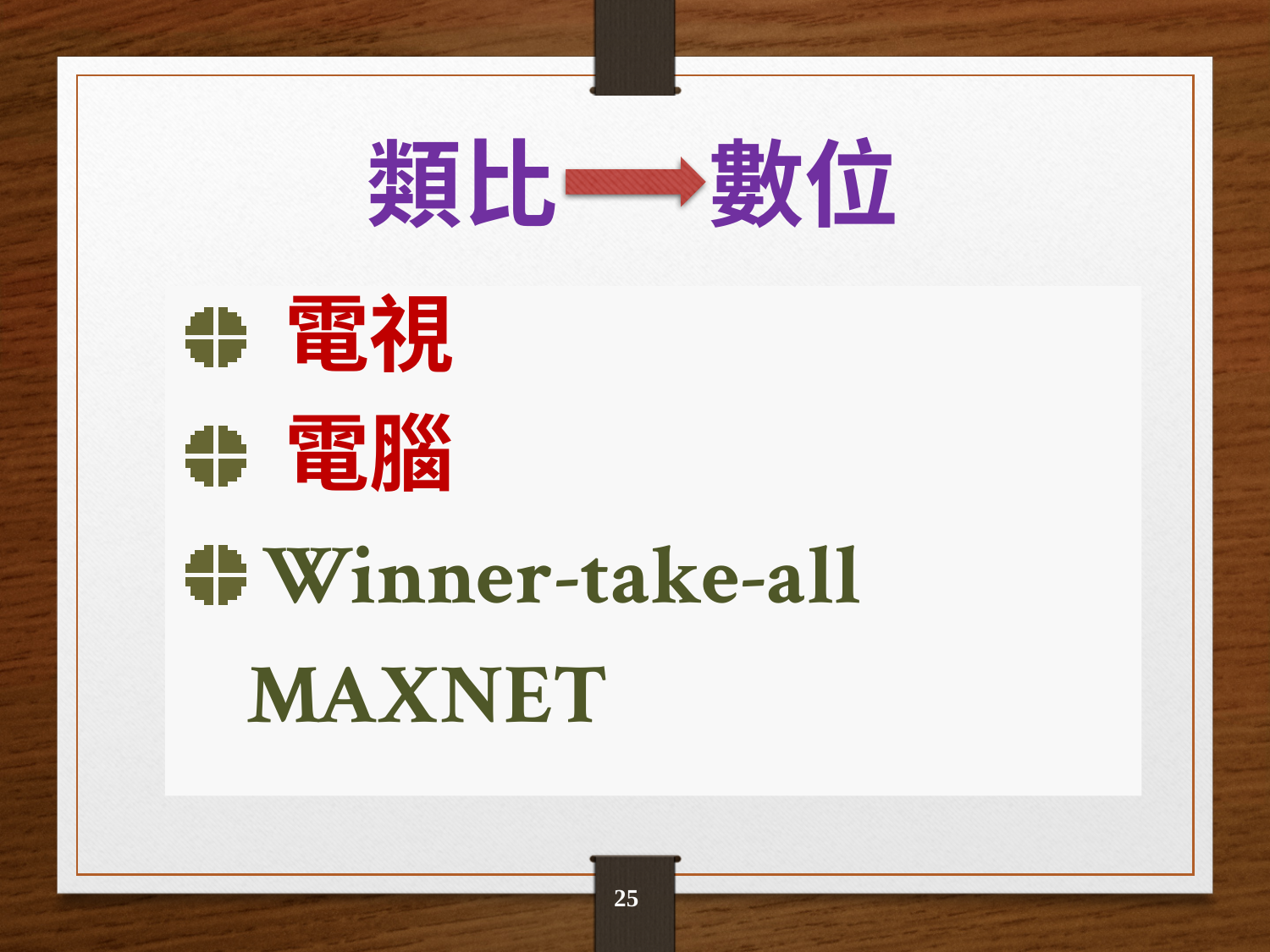

類比       數位

 電視
 電腦
 Winner-take-all
    MAXNET
25